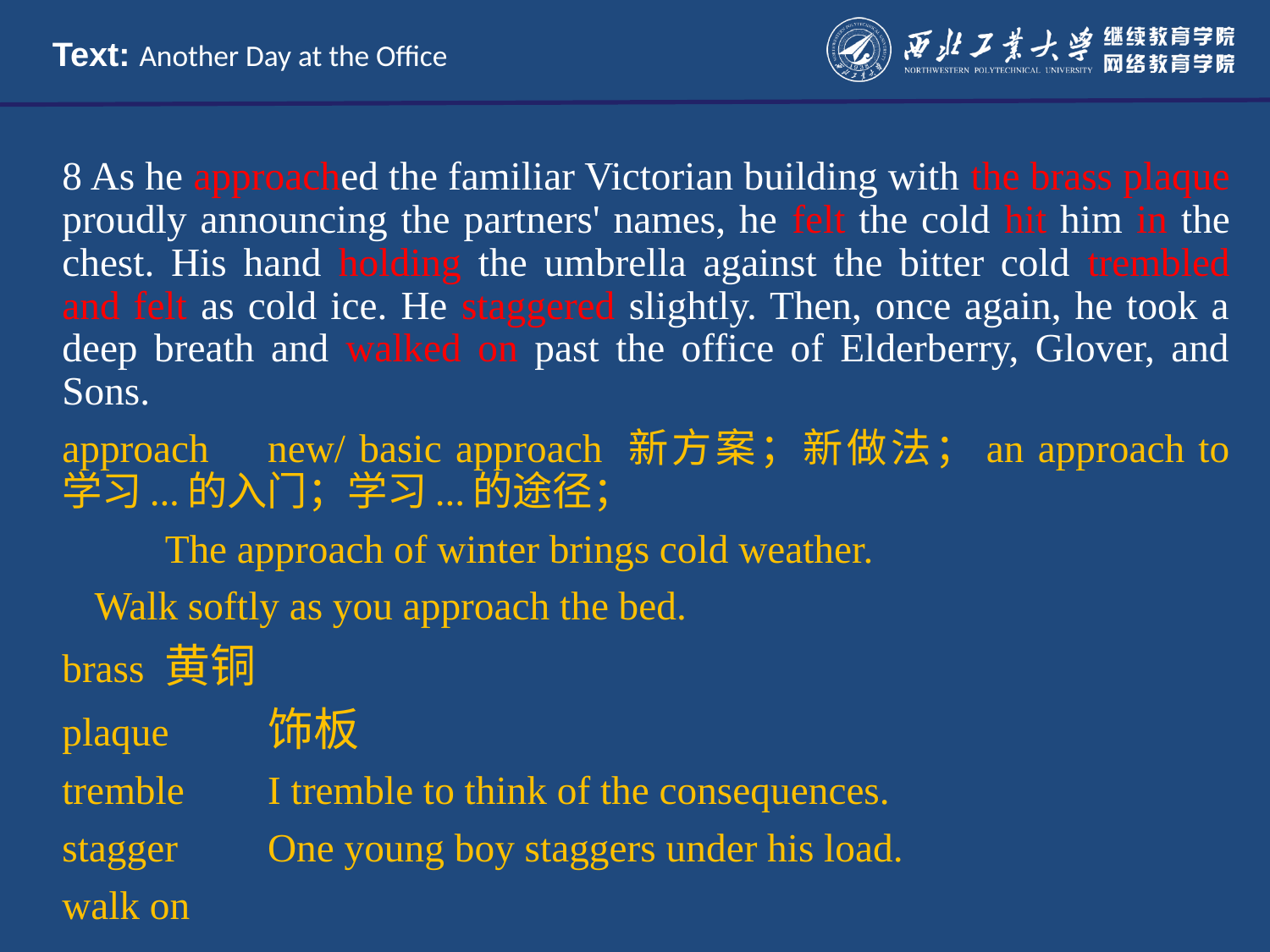

# Text: Another Day at the Office
8 As he approached the familiar Victorian building with the brass plaque proudly announcing the partners' names, he felt the cold hit him in the chest. His hand holding the umbrella against the bitter cold trembled and felt as cold ice. He staggered slightly. Then, once again, he took a deep breath and walked on past the office of Elderberry, Glover, and Sons.
approach	new/ basic approach 新方案；新做法；an approach to 学习...的入门；学习...的途径；
		The approach of winter brings cold weather.
Walk softly as you approach the bed.
brass 	黄铜
plaque	饰板
tremble	I tremble to think of the consequences.
stagger	One young boy staggers under his load.
walk on